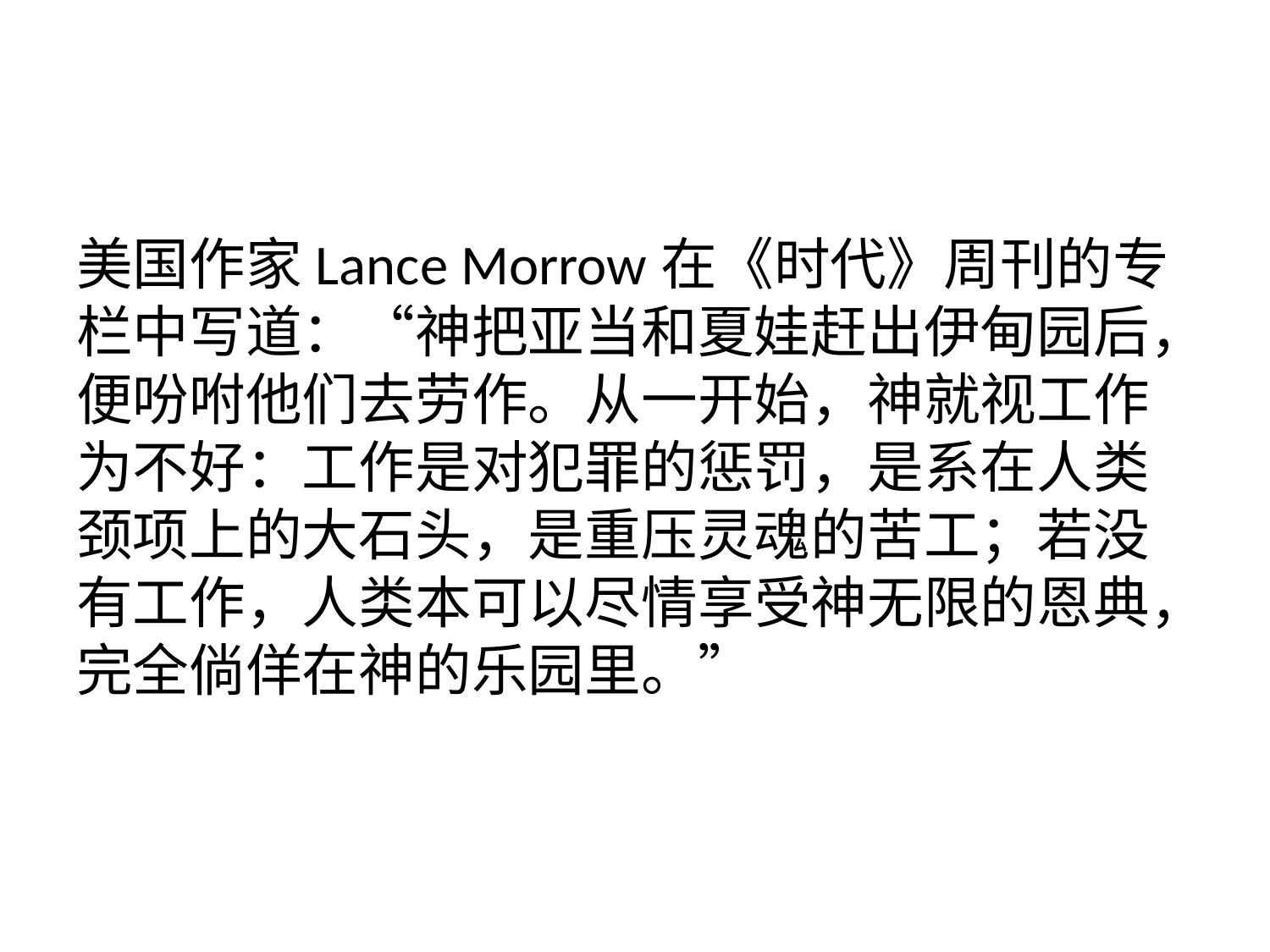

#
美国作家Lance Morrow在《时代》周刊的专栏中写道：“神把亚当和夏娃赶出伊甸园后，便吩咐他们去劳作。从一开始，神就视工作为不好：工作是对犯罪的惩罚，是系在人类颈项上的大石头，是重压灵魂的苦工；若没有工作，人类本可以尽情享受神无限的恩典，完全倘佯在神的乐园里。”